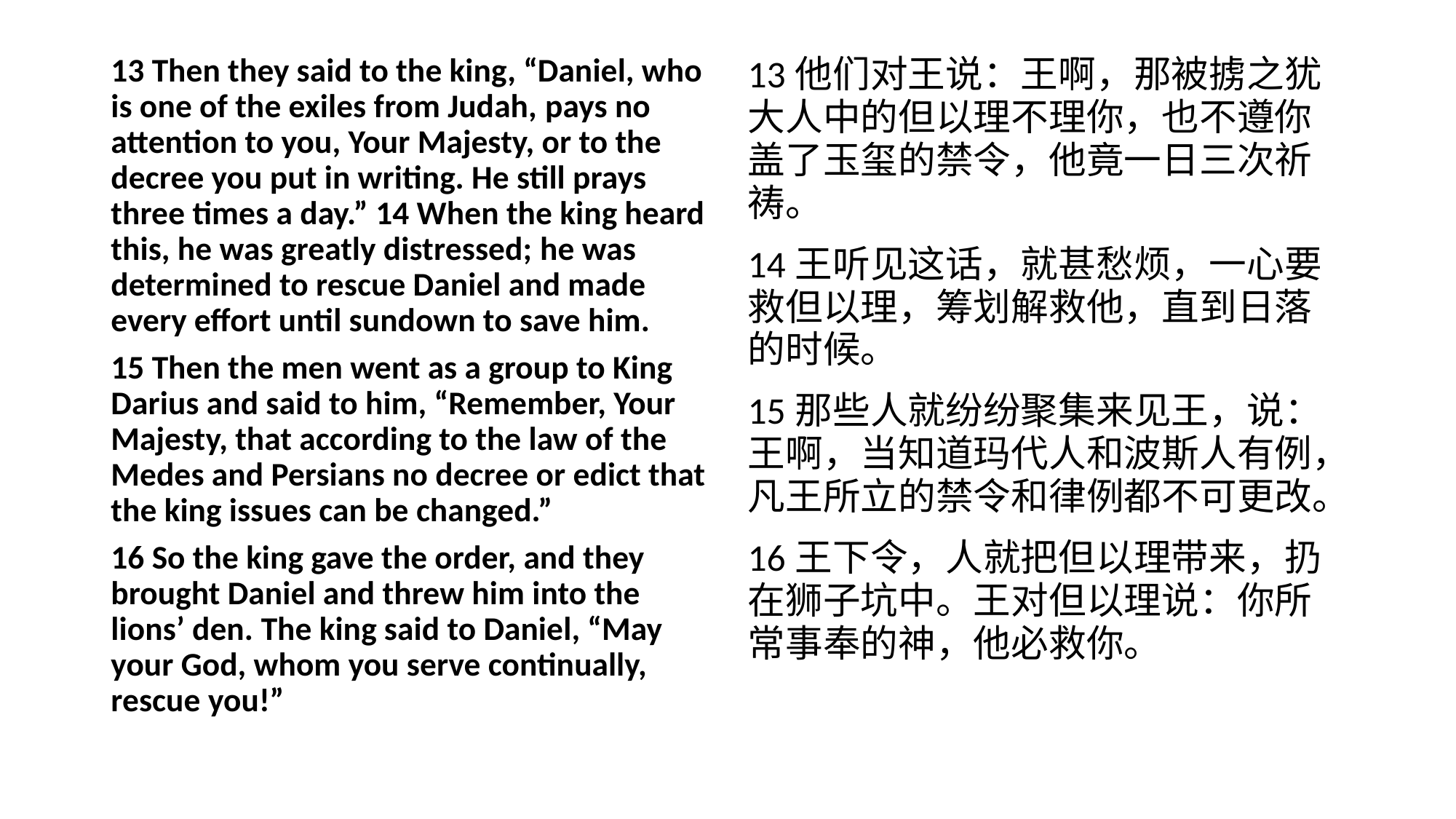

13他们对王说：王啊，那被掳之犹大人中的但以理不理你，也不遵你盖了玉玺的禁令，他竟一日三次祈祷。
14王听见这话，就甚愁烦，一心要救但以理，筹划解救他，直到日落的时候。
15那些人就纷纷聚集来见王，说：王啊，当知道玛代人和波斯人有例，凡王所立的禁令和律例都不可更改。
16王下令，人就把但以理带来，扔在狮子坑中。王对但以理说：你所常事奉的神，他必救你。

13 Then they said to the king, “Daniel, who is one of the exiles from Judah, pays no attention to you, Your Majesty, or to the decree you put in writing. He still prays three times a day.” 14 When the king heard this, he was greatly distressed; he was determined to rescue Daniel and made every effort until sundown to save him.
15 Then the men went as a group to King Darius and said to him, “Remember, Your Majesty, that according to the law of the Medes and Persians no decree or edict that the king issues can be changed.”
16 So the king gave the order, and they brought Daniel and threw him into the lions’ den. The king said to Daniel, “May your God, whom you serve continually, rescue you!”